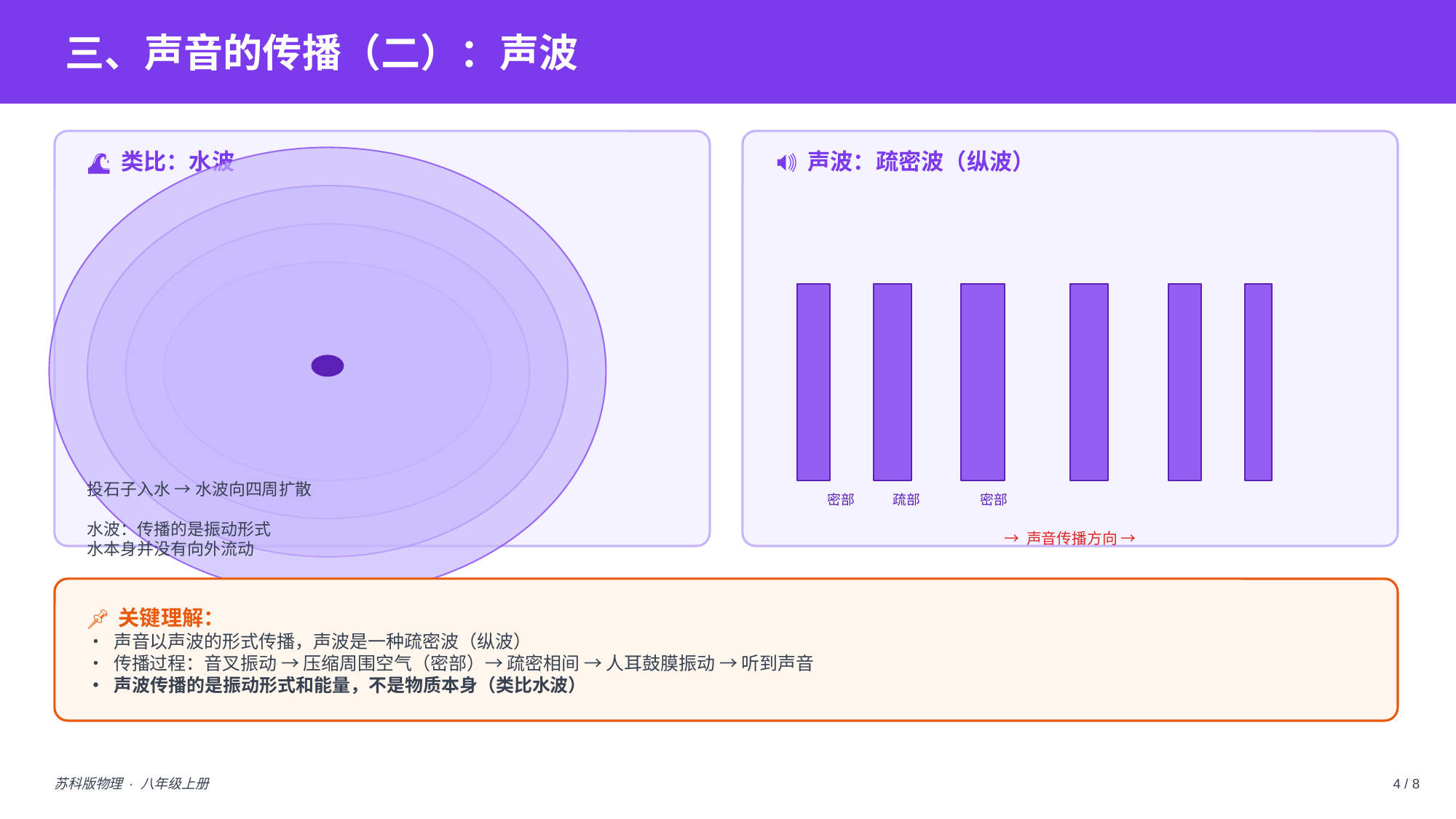

三、声音的传播（二）：声波

🌊 类比：水波
🔊 声波：疏密波（纵波）

密部
疏部
密部
投石子入水 → 水波向四周扩散

水波：传播的是振动形式
水本身并没有向外流动
→ 声音传播方向 →

📌 关键理解：
• 声音以声波的形式传播，声波是一种疏密波（纵波）
• 传播过程：音叉振动 → 压缩周围空气（密部）→ 疏密相间 → 人耳鼓膜振动 → 听到声音
• 声波传播的是振动形式和能量，不是物质本身（类比水波）
苏科版物理 · 八年级上册
4 / 8